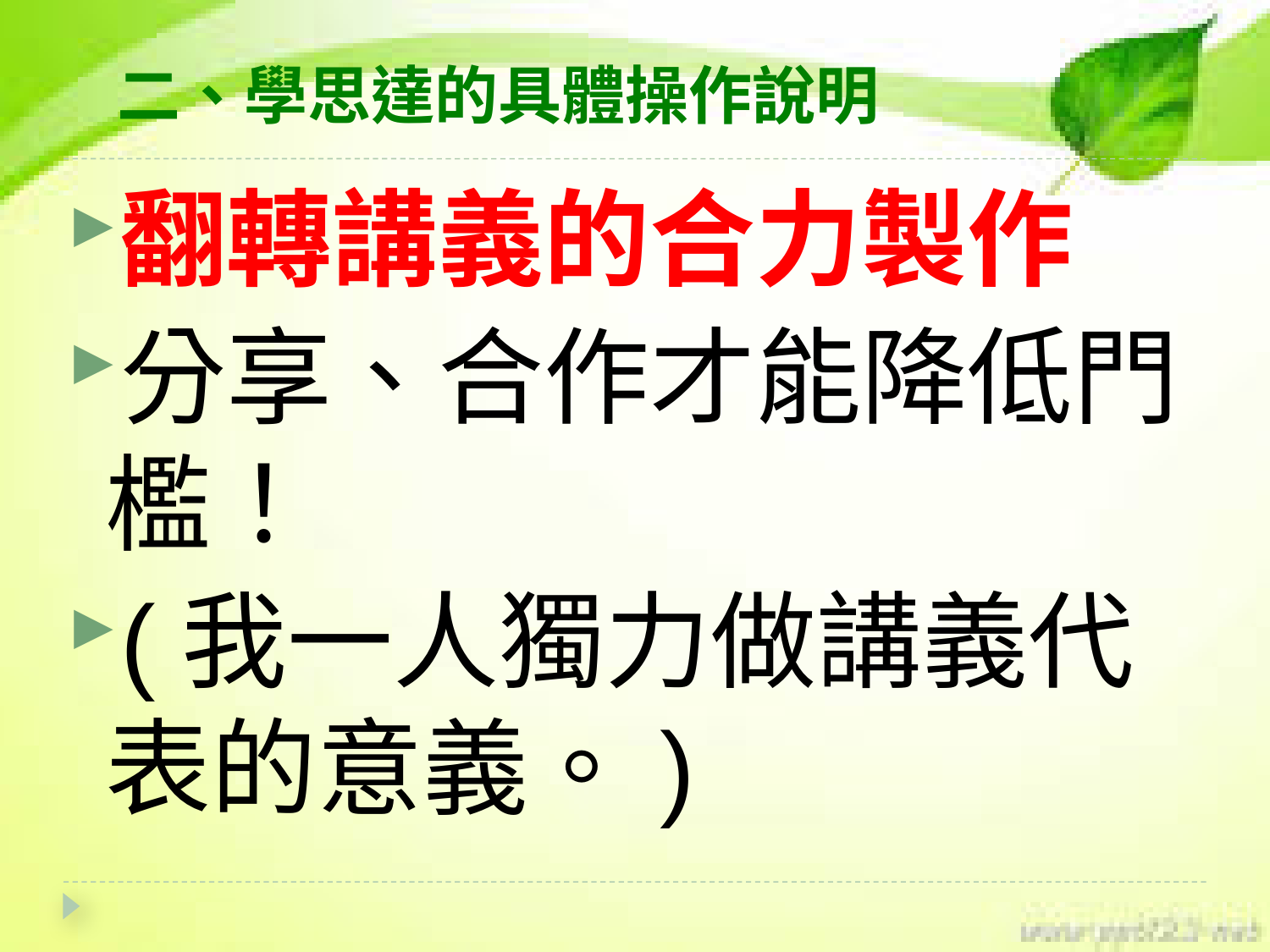

二、學思達的具體操作說明
翻轉講義的合力製作
分享、合作才能降低門檻！
(我一人獨力做講義代表的意義。)